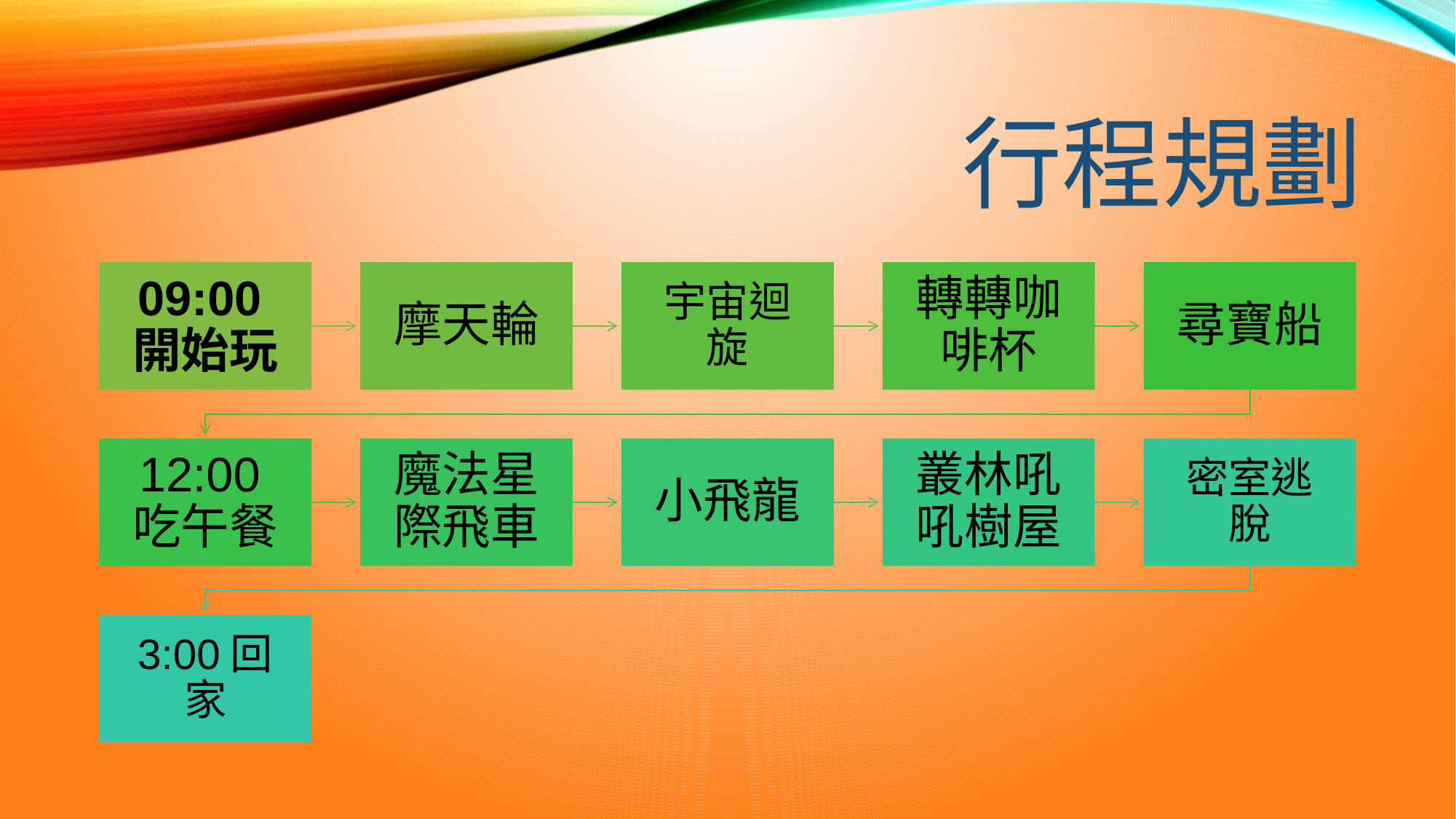

# 行程規劃

09:00開始玩

摩天輪

宇宙迴旋

轉轉咖啡杯

尋寶船

12:00吃午餐

魔法星際飛車

小飛龍

叢林吼吼樹屋

密室逃脫
3:00回家